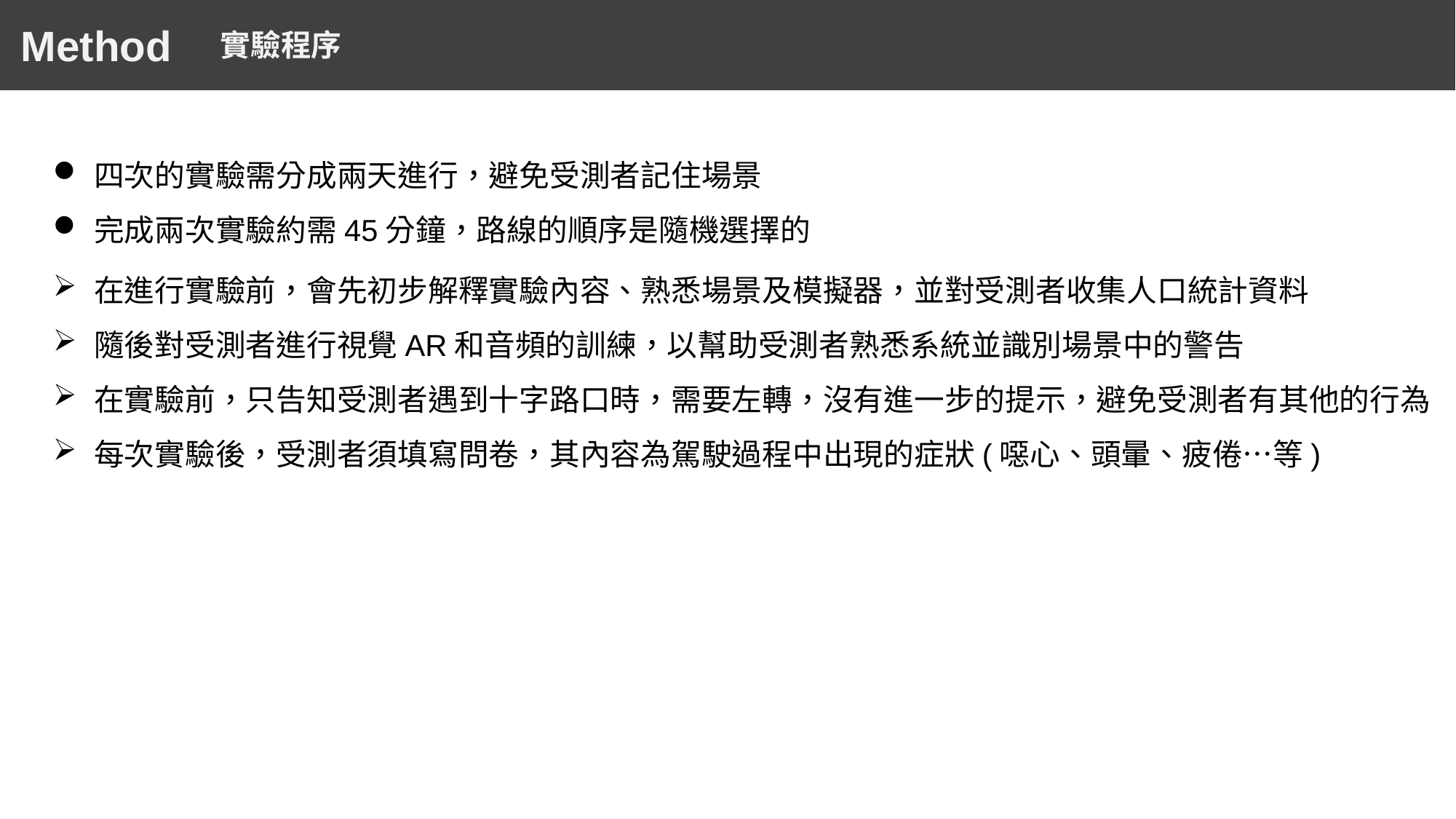

Method
實驗程序
四次的實驗需分成兩天進行，避免受測者記住場景
完成兩次實驗約需45分鐘，路線的順序是隨機選擇的
在進行實驗前，會先初步解釋實驗內容、熟悉場景及模擬器，並對受測者收集人口統計資料
隨後對受測者進行視覺AR和音頻的訓練，以幫助受測者熟悉系統並識別場景中的警告
在實驗前，只告知受測者遇到十字路口時，需要左轉，沒有進一步的提示，避免受測者有其他的行為
每次實驗後，受測者須填寫問卷，其內容為駕駛過程中出現的症狀(噁心、頭暈、疲倦…等)